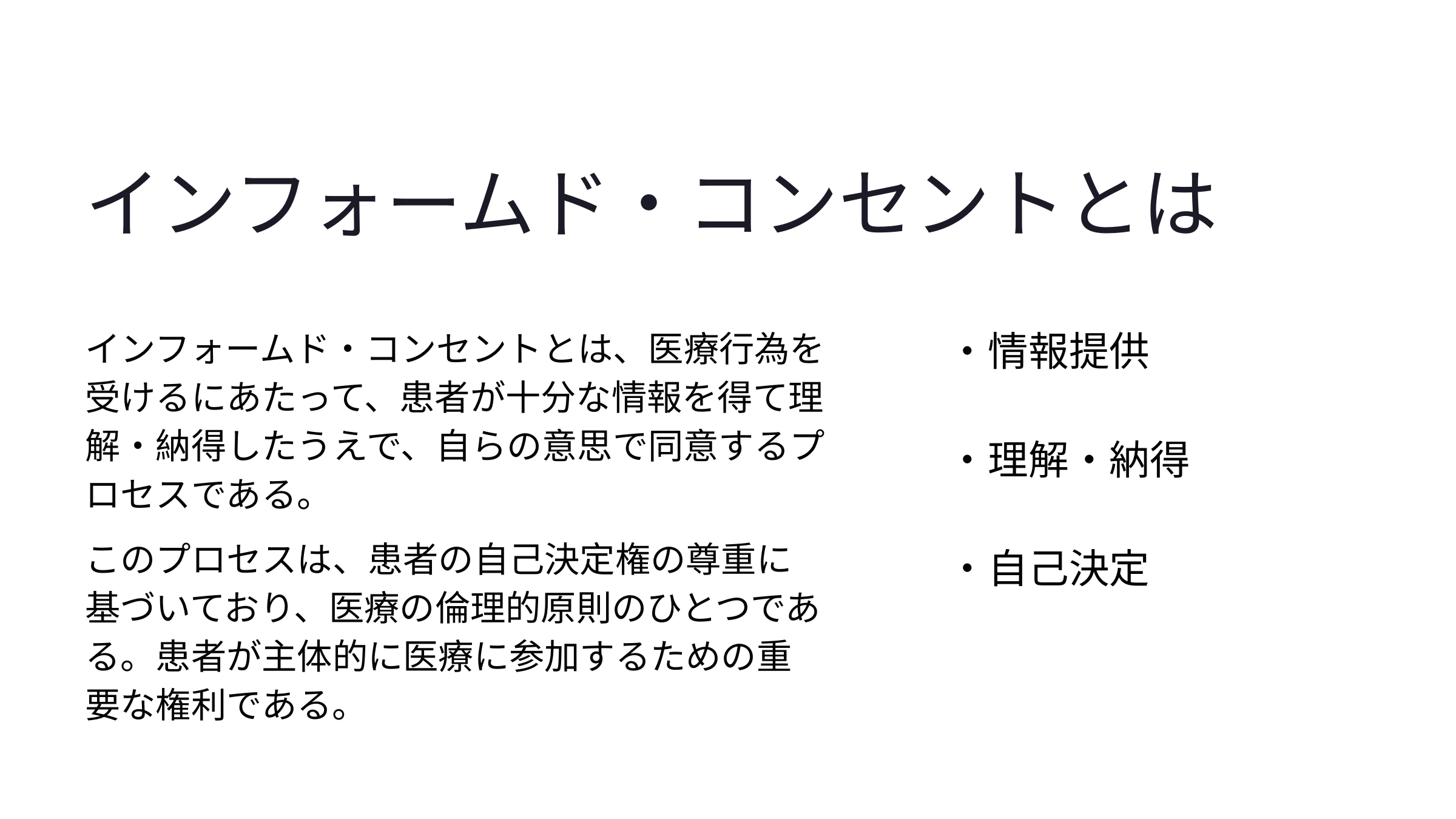

インフォームド・コンセントとは
インフォームド・コンセントとは、医療行為を受けるにあたって、患者が十分な情報を得て理解・納得したうえで、自らの意思で同意するプロセスである。
・情報提供
・理解・納得
このプロセスは、患者の自己決定権の尊重に基づいており、医療の倫理的原則のひとつである。患者が主体的に医療に参加するための重要な権利である。
・自己決定